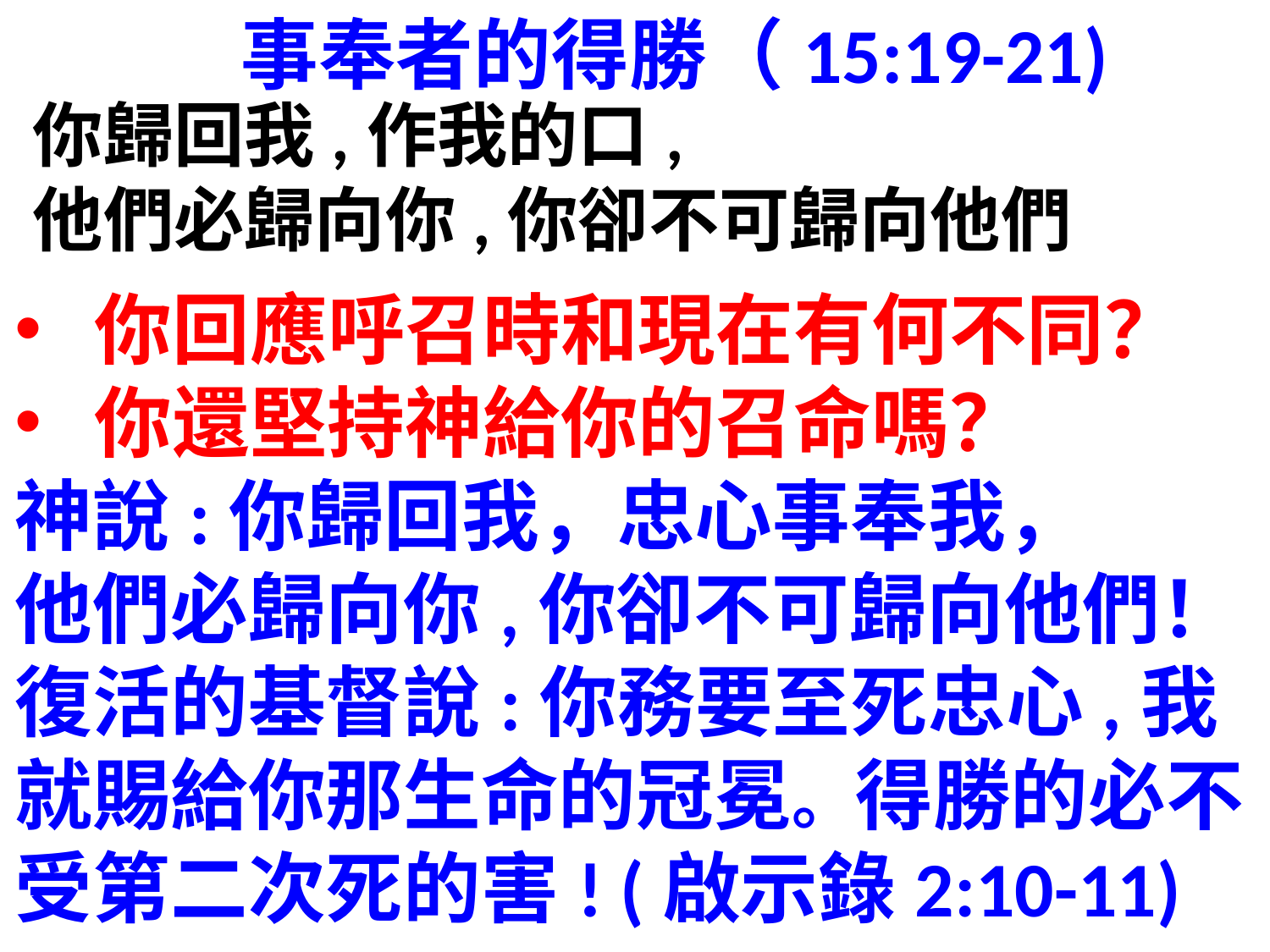

事奉者的得勝（15:19-21)
你歸回我,作我的口,
他們必歸向你,你卻不可歸向他們
你回應呼召時和現在有何不同？
你還堅持神給你的召命嗎？
神說:你歸回我，忠心事奉我，
他們必歸向你,你卻不可歸向他們！
復活的基督說:你務要至死忠心,我就賜給你那生命的冠冕。得勝的必不受第二次死的害! (啟示錄2:10-11)